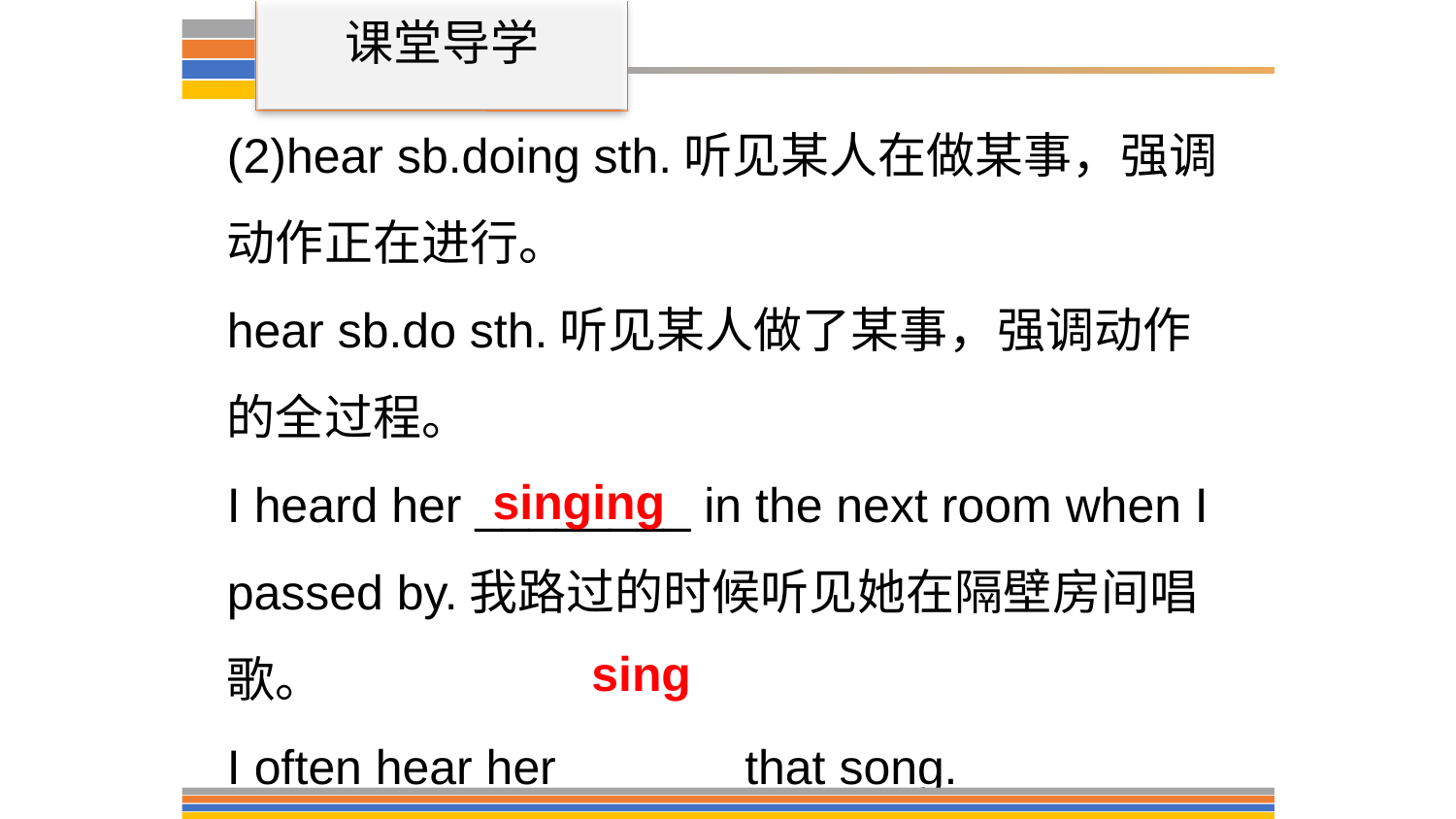

课堂导学

(2)hear sb.doing sth.听见某人在做某事，强调动作正在进行。
hear sb.do sth.听见某人做了某事，强调动作的全过程。
I heard her ________ in the next room when I passed by.我路过的时候听见她在隔壁房间唱歌。
I often hear her ______ that song.
我经常听到她唱那首歌。
singing
sing